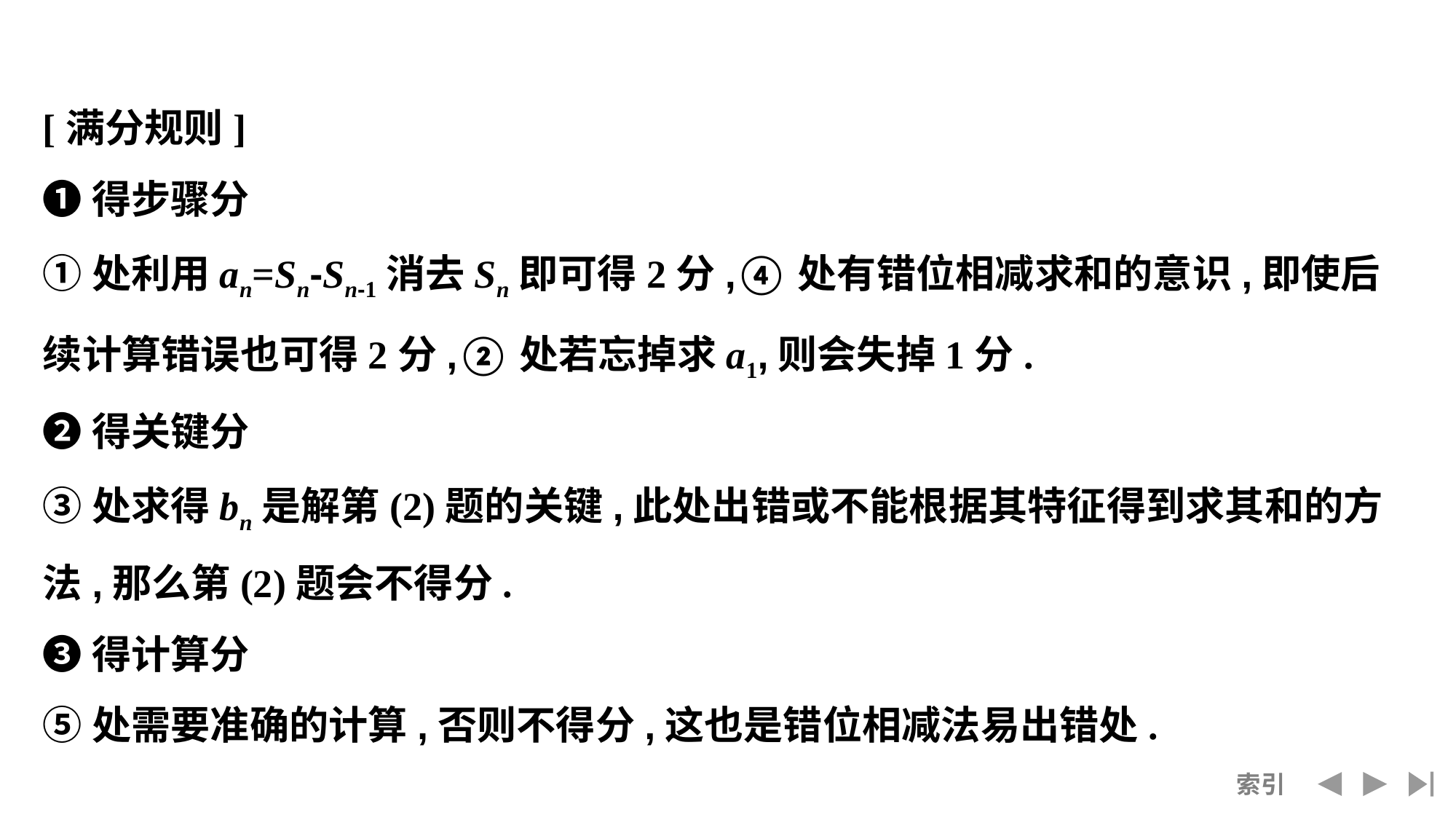

[满分规则]
❶得步骤分
①处利用an=Sn-Sn-1消去Sn即可得2分,④处有错位相减求和的意识,即使后续计算错误也可得2分,②处若忘掉求a1,则会失掉1分.
❷得关键分
③处求得bn是解第(2)题的关键,此处出错或不能根据其特征得到求其和的方法,那么第(2)题会不得分.
❸得计算分
⑤处需要准确的计算,否则不得分,这也是错位相减法易出错处.